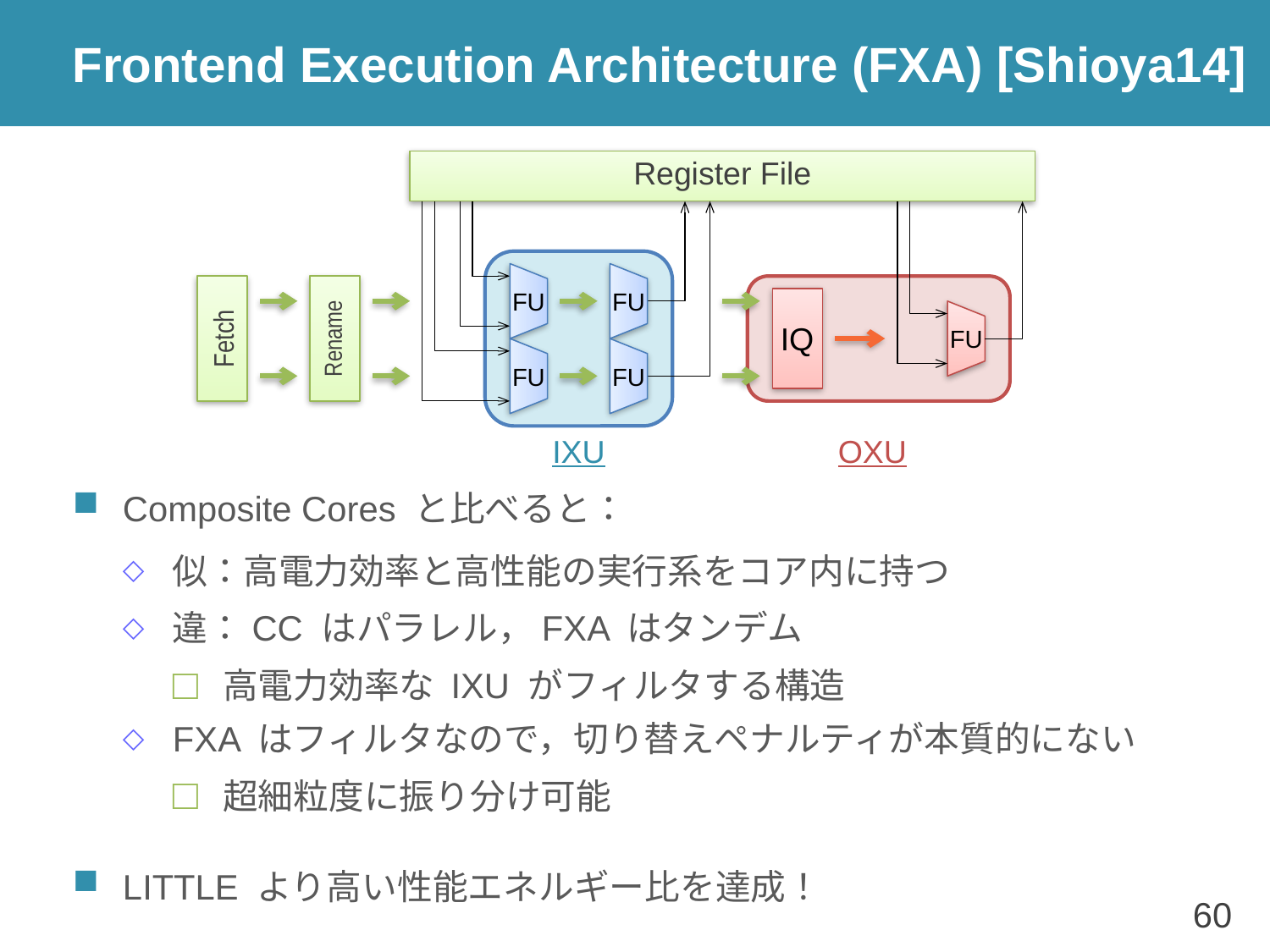

# Frontend Execution Architecture (FXA) [Shioya14]
Register File

FU
FU
FU
FU
Fetch
Rename

IQ
FU
IXU
OXU
Composite Cores と比べると：
似：高電力効率と高性能の実行系をコア内に持つ
違：CC はパラレル，FXA はタンデム
高電力効率な IXU がフィルタする構造
FXA はフィルタなので，切り替えペナルティが本質的にない
超細粒度に振り分け可能
LITTLE より高い性能エネルギー比を達成！